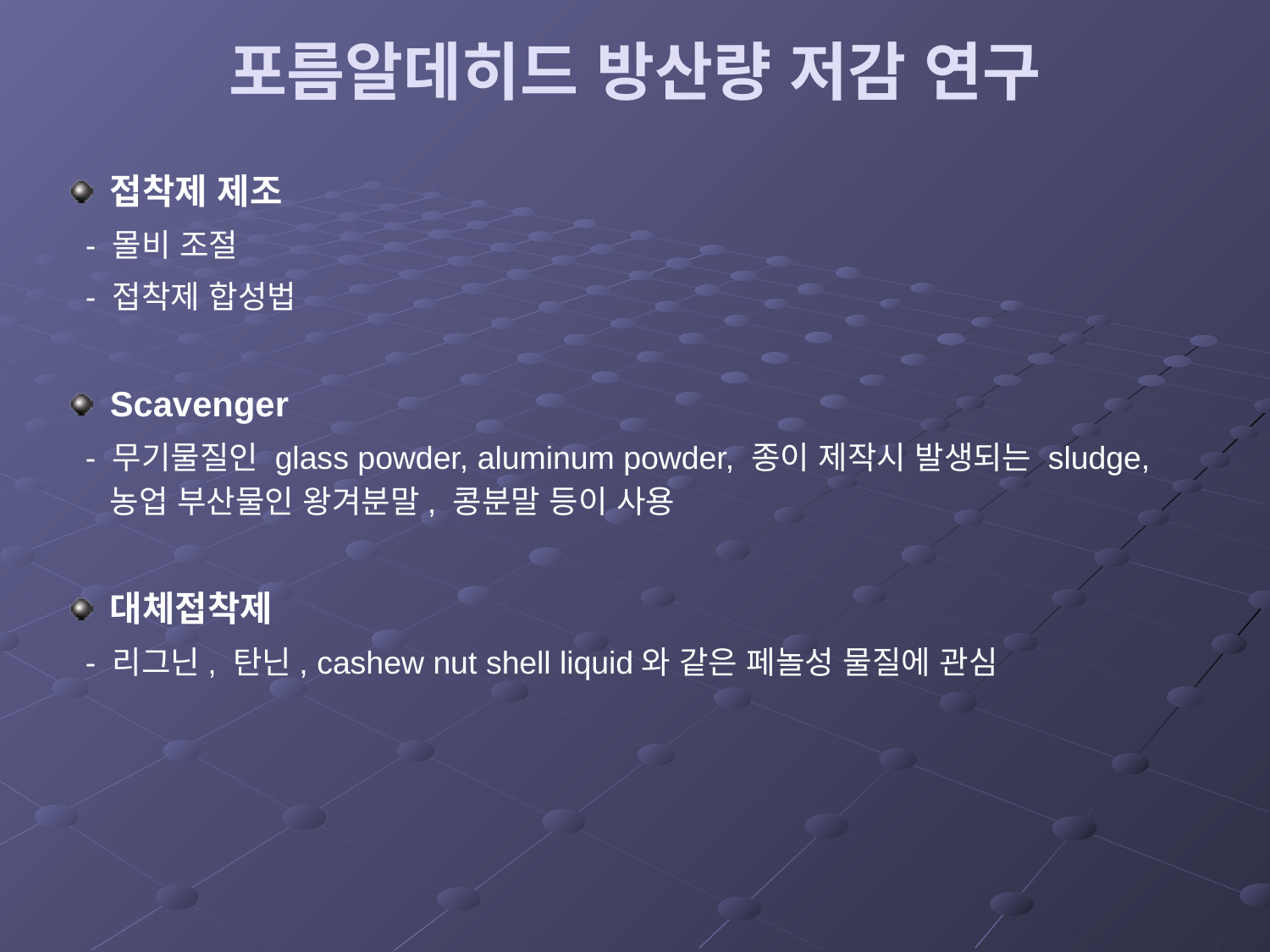

# 포름알데히드 방산량 저감 연구
접착제 제조
  - 몰비 조절
  - 접착제 합성법

Scavenger
  - 무기물질인 glass powder, aluminum powder, 종이 제작시 발생되는 sludge, 농업 부산물인 왕겨분말, 콩분말 등이 사용

대체접착제
  - 리그닌, 탄닌, cashew nut shell liquid와 같은 페놀성 물질에 관심